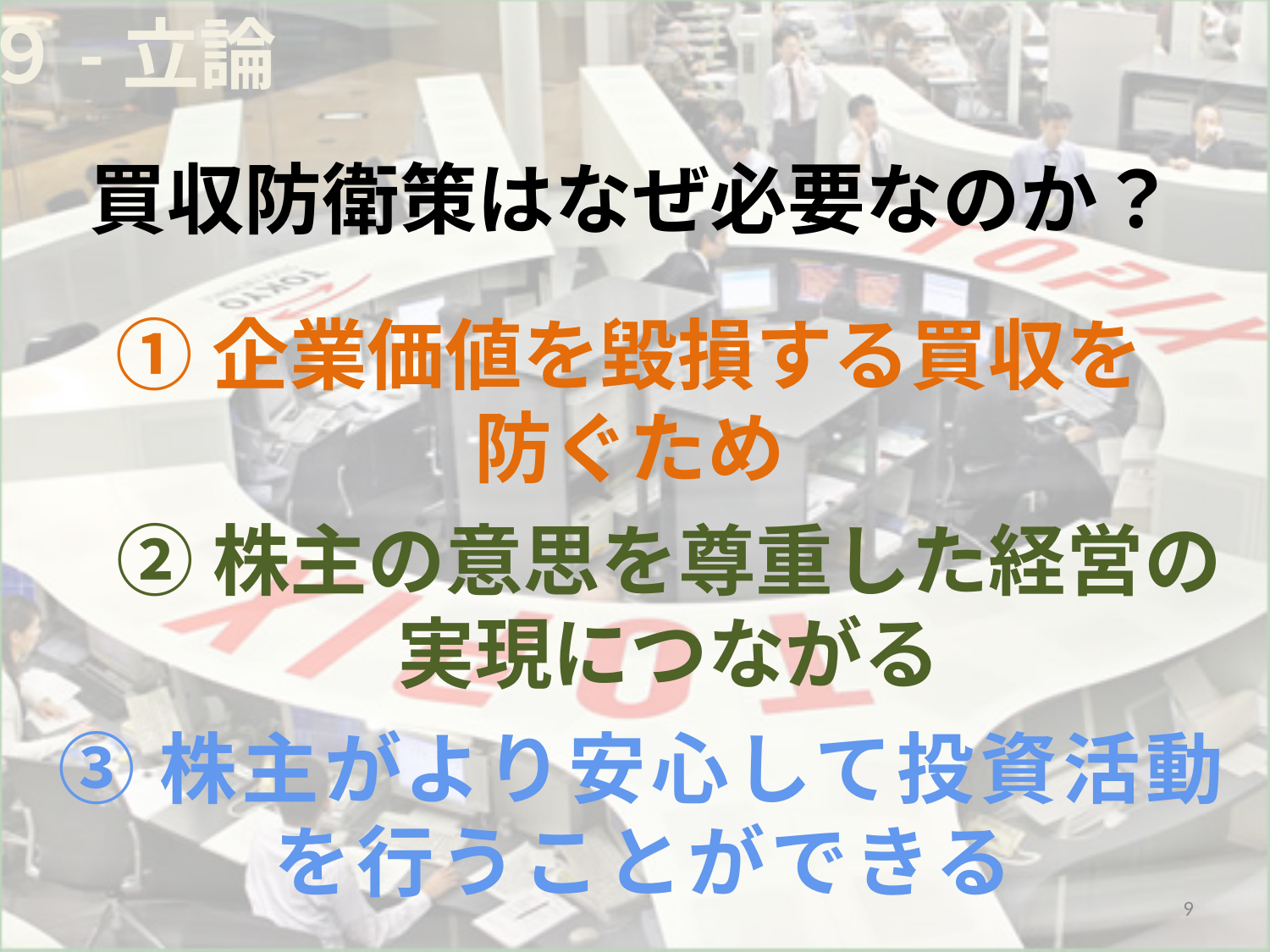

９-立論
# 買収防衛策はなぜ必要なのか？
①企業価値を毀損する買収を
防ぐため
②株主の意思を尊重した経営の
実現につながる
③株主がより安心して投資活動を行うことができる
9